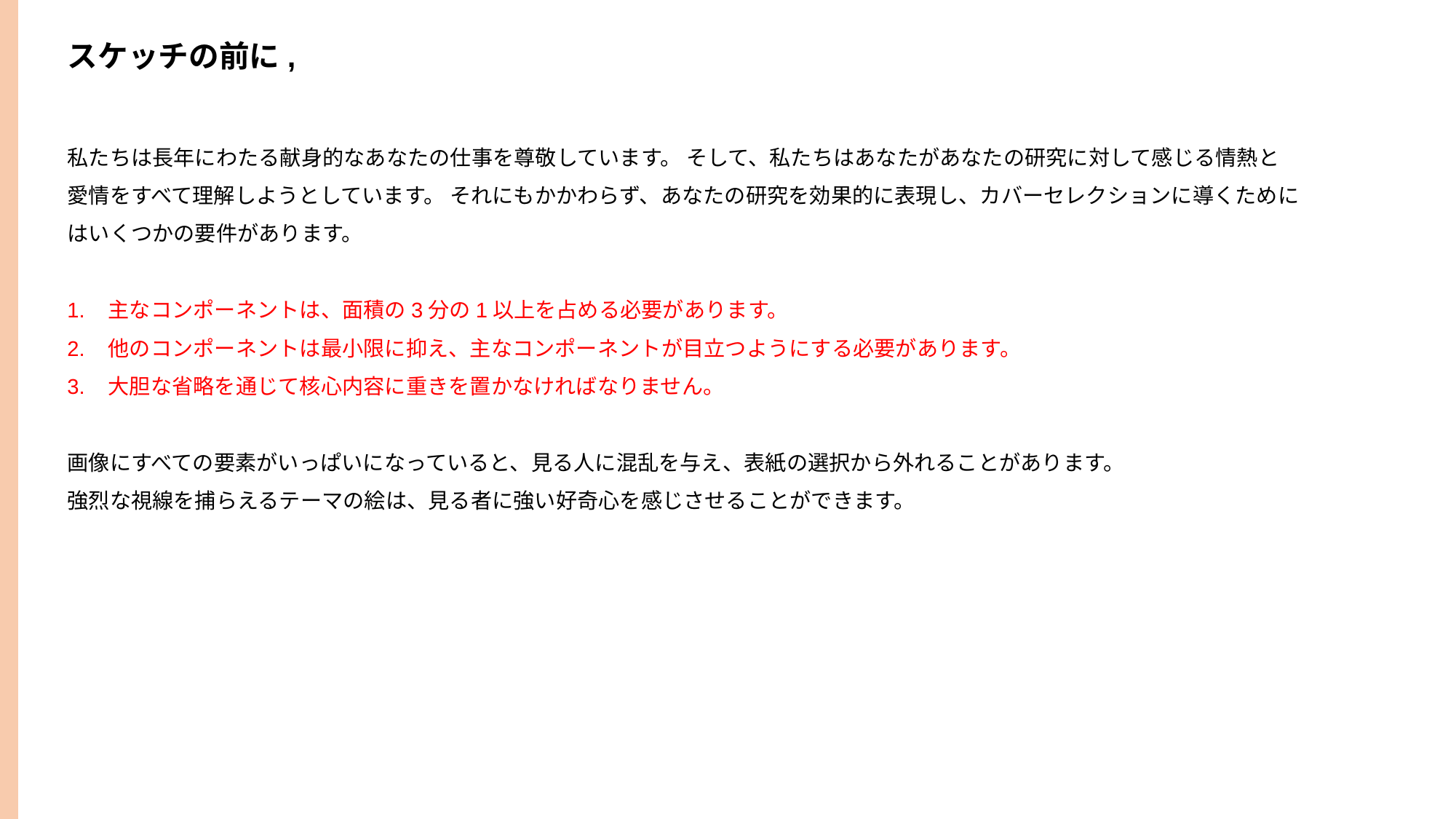

スケッチの前に,

私たちは長年にわたる献身的なあなたの仕事を尊敬しています。 そして、私たちはあなたがあなたの研究に対して感じる情熱と愛情をすべて理解しようとしています。 それにもかかわらず、あなたの研究を効果的に表現し、カバーセレクションに導くためにはいくつかの要件があります。

主なコンポーネントは、面積の3分の1以上を占める必要があります。
他のコンポーネントは最小限に抑え、主なコンポーネントが目立つようにする必要があります。
大胆な省略を通じて核心内容に重きを置かなければなりません。

画像にすべての要素がいっぱいになっていると、見る人に混乱を与え、表紙の選択から外れることがあります。
強烈な視線を捕らえるテーマの絵は、見る者に強い好奇心を感じさせることができます。